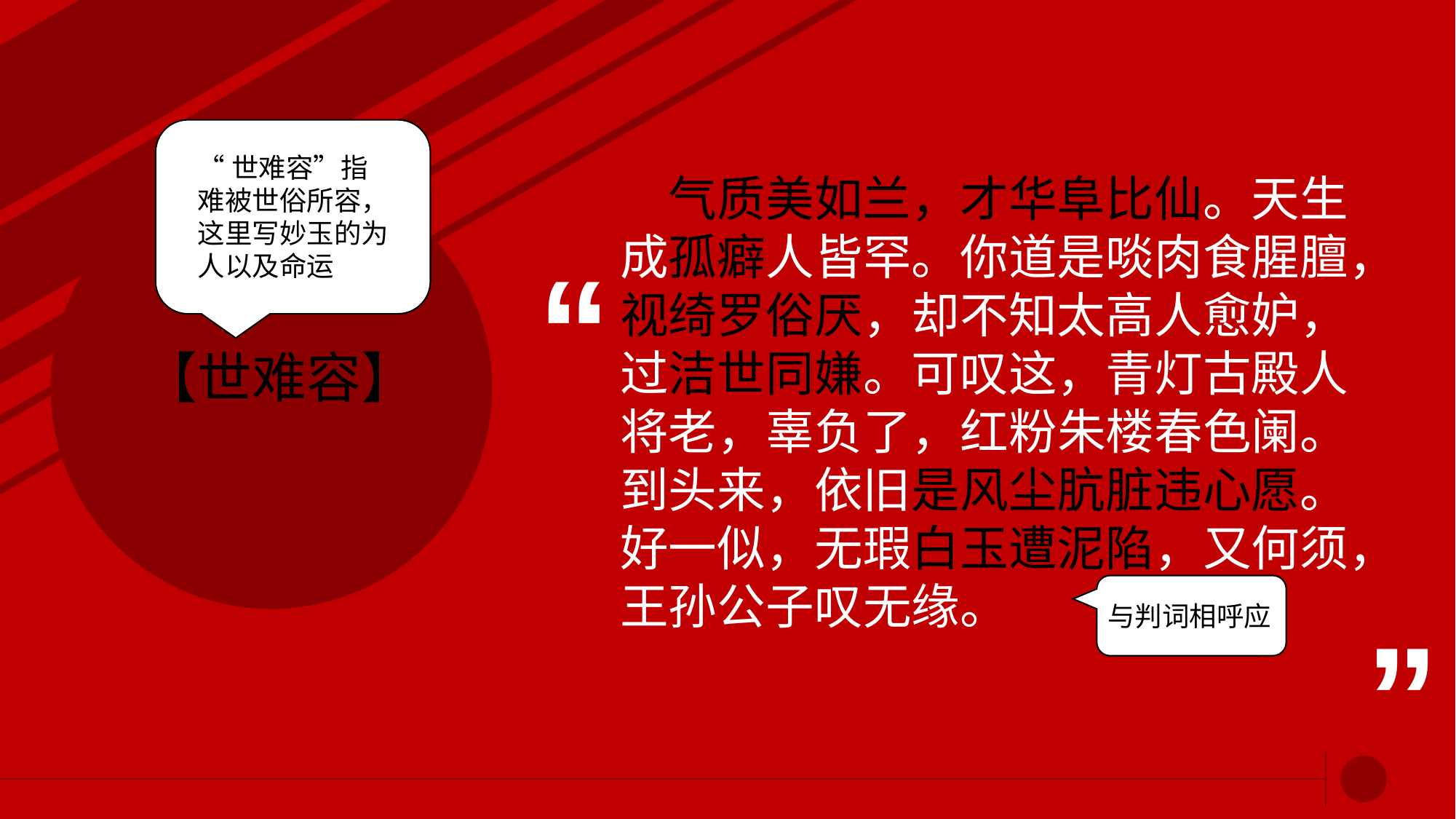

yi
“世难容”指难被世俗所容，这里写妙玉的为人以及命运
# 气质美如兰，才华阜比仙。天生成孤癖人皆罕。你道是啖肉食腥膻，视绮罗俗厌，却不知太高人愈妒，过洁世同嫌。可叹这，青灯古殿人将老，辜负了，红粉朱楼春色阑。到头来，依旧是风尘肮脏违心愿。好一似，无瑕白玉遭泥陷，又何须，王孙公子叹无缘。
【世难容】
yi
与判词相呼应